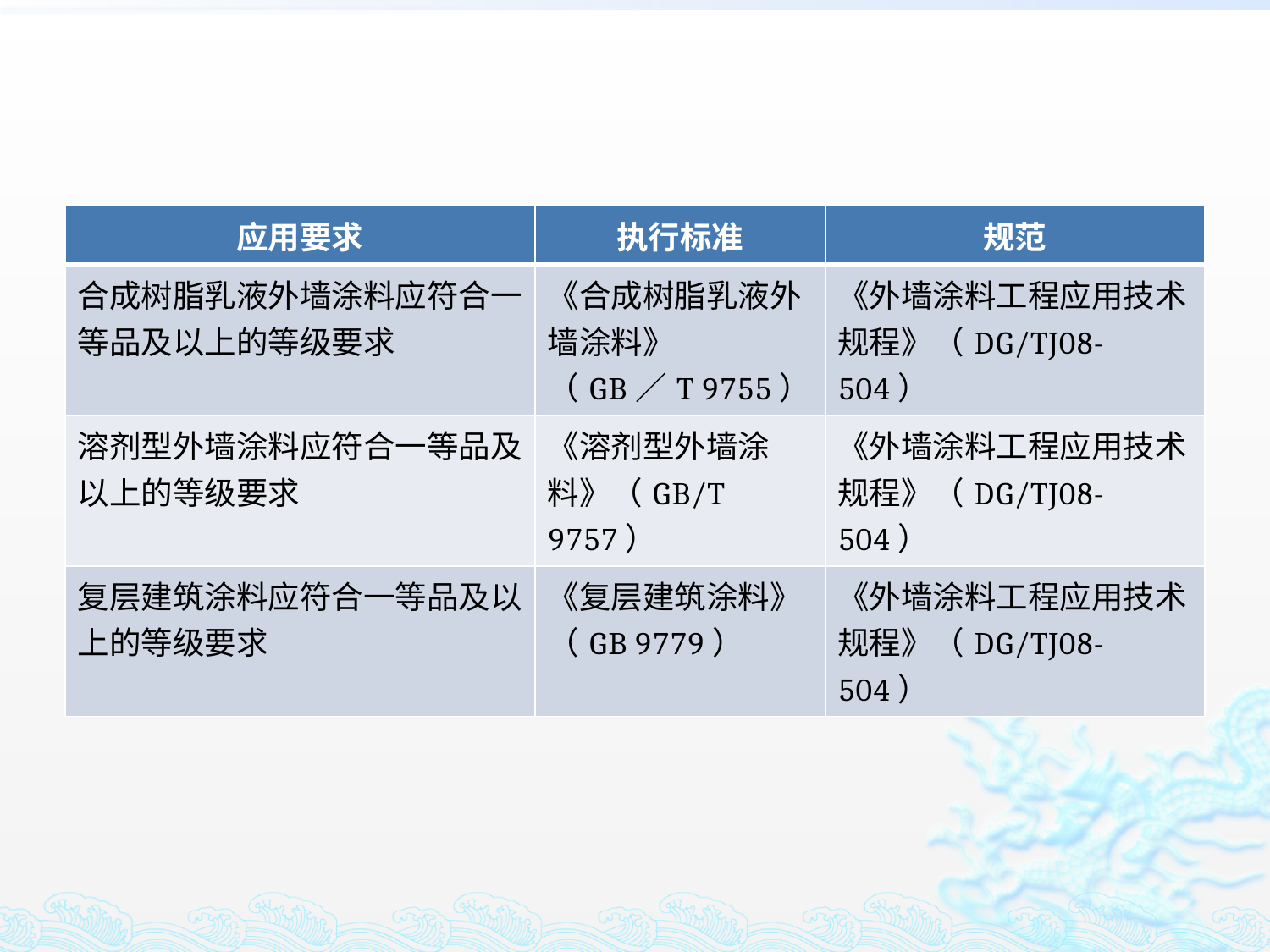

| 应用要求 | 执行标准 | 规范 |
| --- | --- | --- |
| 合成树脂乳液外墙涂料应符合一等品及以上的等级要求 | 《合成树脂乳液外墙涂料》 （GB／T 9755） | 《外墙涂料工程应用技术规程》（DG/TJ08-504） |
| 溶剂型外墙涂料应符合一等品及以上的等级要求 | 《溶剂型外墙涂料》（GB/T 9757） | 《外墙涂料工程应用技术规程》（DG/TJ08-504） |
| 复层建筑涂料应符合一等品及以上的等级要求 | 《复层建筑涂料》（GB 9779） | 《外墙涂料工程应用技术规程》（DG/TJ08-504） |